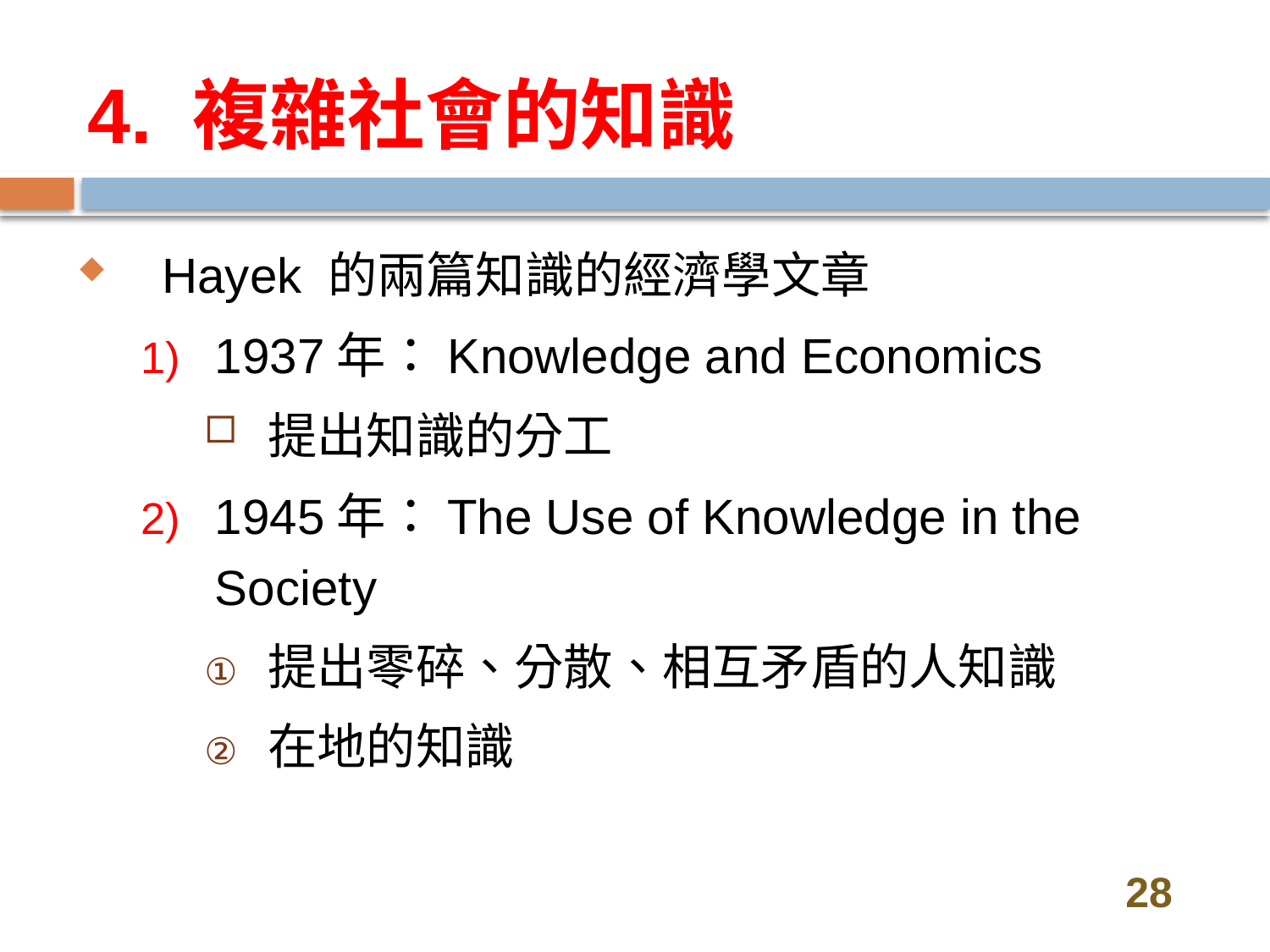

# 4. 複雜社會的知識
Hayek 的兩篇知識的經濟學文章
1937年：Knowledge and Economics
提出知識的分工
1945年：The Use of Knowledge in the Society
提出零碎、分散、相互矛盾的人知識
在地的知識
28